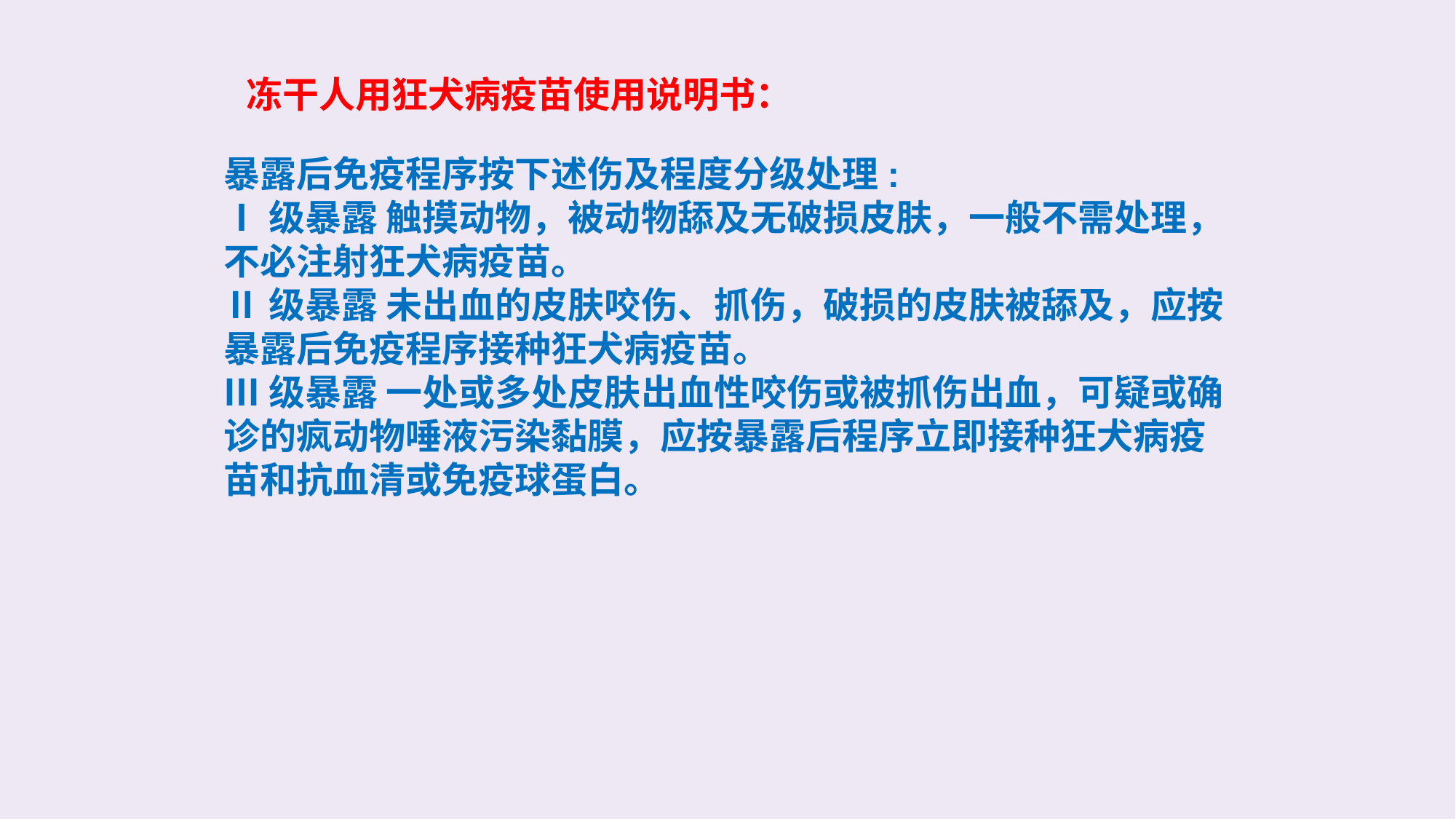

冻干人用狂犬病疫苗使用说明书：
暴露后免疫程序按下述伤及程度分级处理:
Ⅰ级暴露 触摸动物，被动物舔及无破损皮肤，一般不需处理，不必注射狂犬病疫苗。
Ⅱ级暴露 未出血的皮肤咬伤、抓伤，破损的皮肤被舔及，应按暴露后免疫程序接种狂犬病疫苗。
Ⅲ级暴露 一处或多处皮肤出血性咬伤或被抓伤出血，可疑或确诊的疯动物唾液污染黏膜，应按暴露后程序立即接种狂犬病疫苗和抗血清或免疫球蛋白。